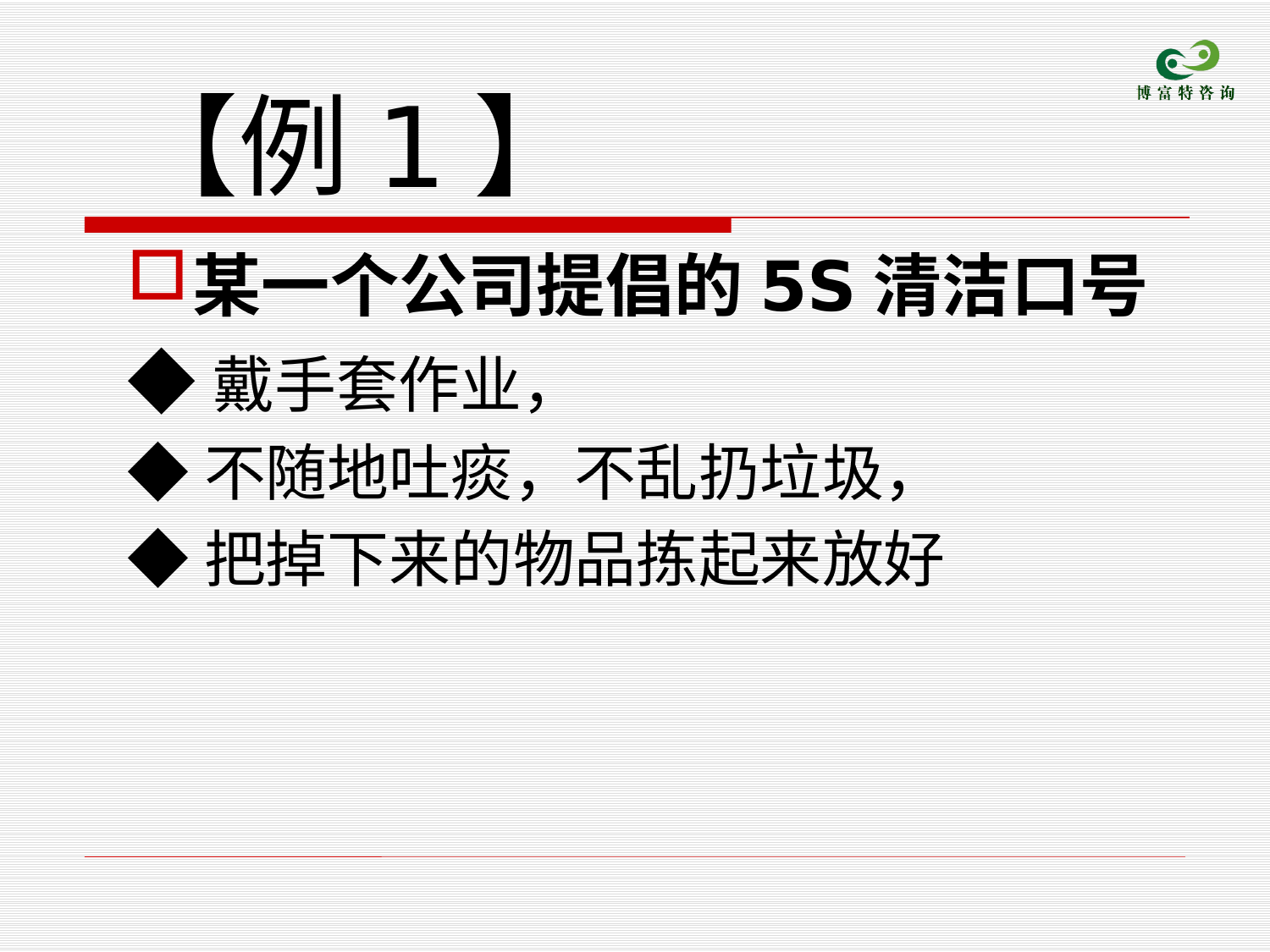

# 【例1】
某一个公司提倡的5S清洁口号
◆戴手套作业，
◆不随地吐痰，不乱扔垃圾，
◆把掉下来的物品拣起来放好
359